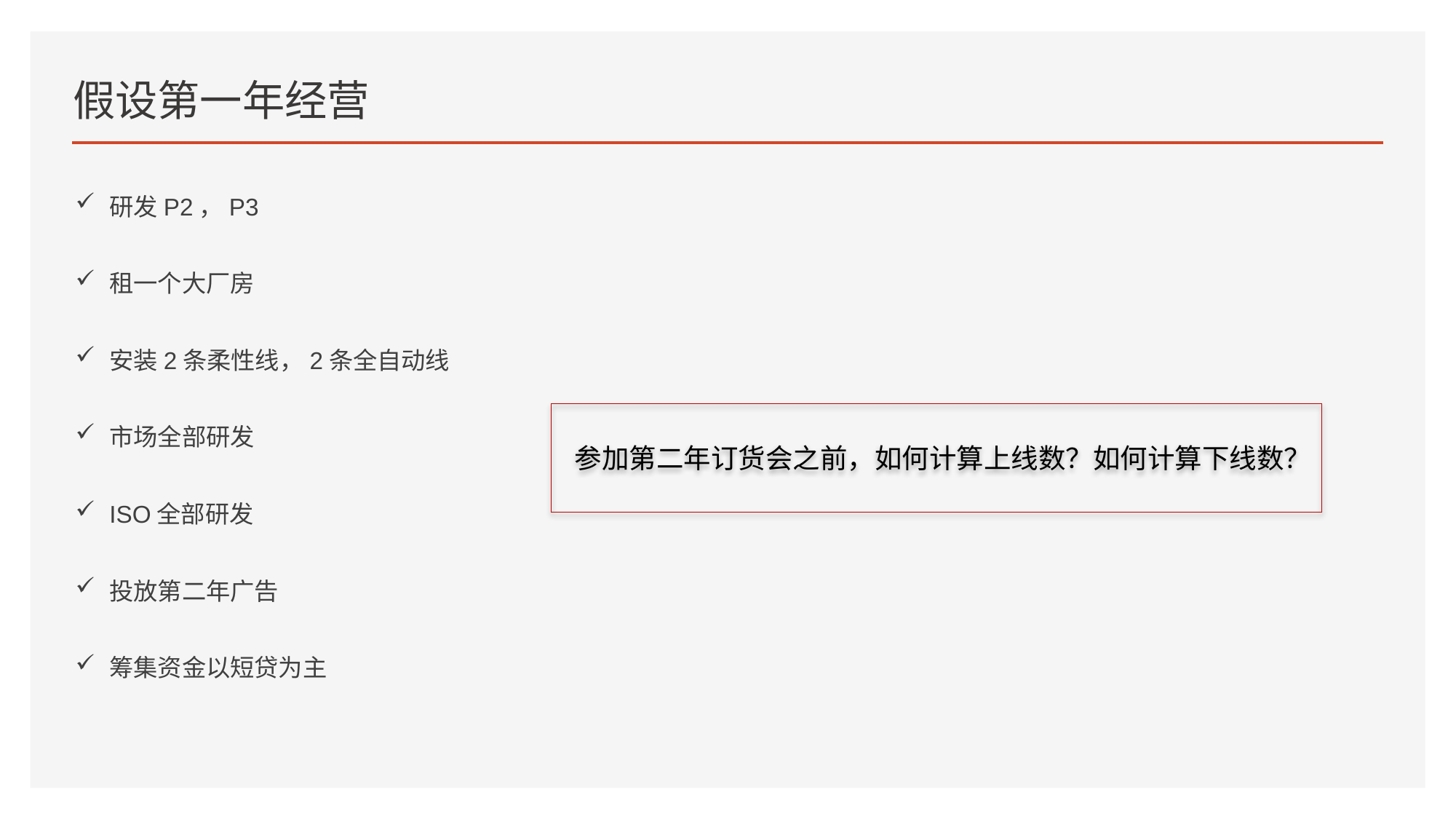

# 假设第一年经营
研发P2，P3
租一个大厂房
安装2条柔性线，2条全自动线
市场全部研发
ISO全部研发
投放第二年广告
筹集资金以短贷为主

 参加第二年订货会之前，如何计算上线数？如何计算下线数？